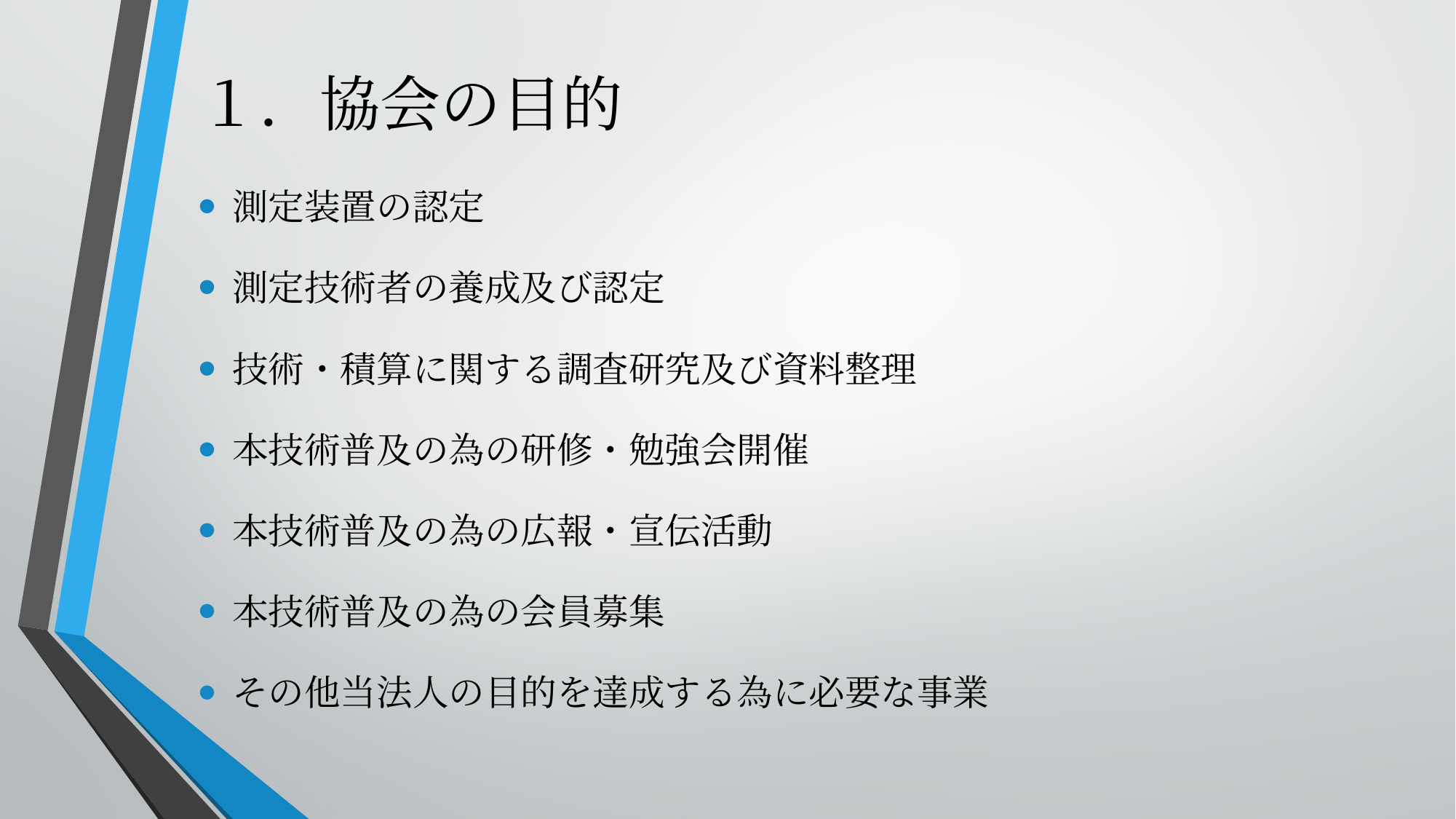

# １．協会の目的
測定装置の認定
測定技術者の養成及び認定
技術・積算に関する調査研究及び資料整理
本技術普及の為の研修・勉強会開催
本技術普及の為の広報・宣伝活動
本技術普及の為の会員募集
その他当法人の目的を達成する為に必要な事業